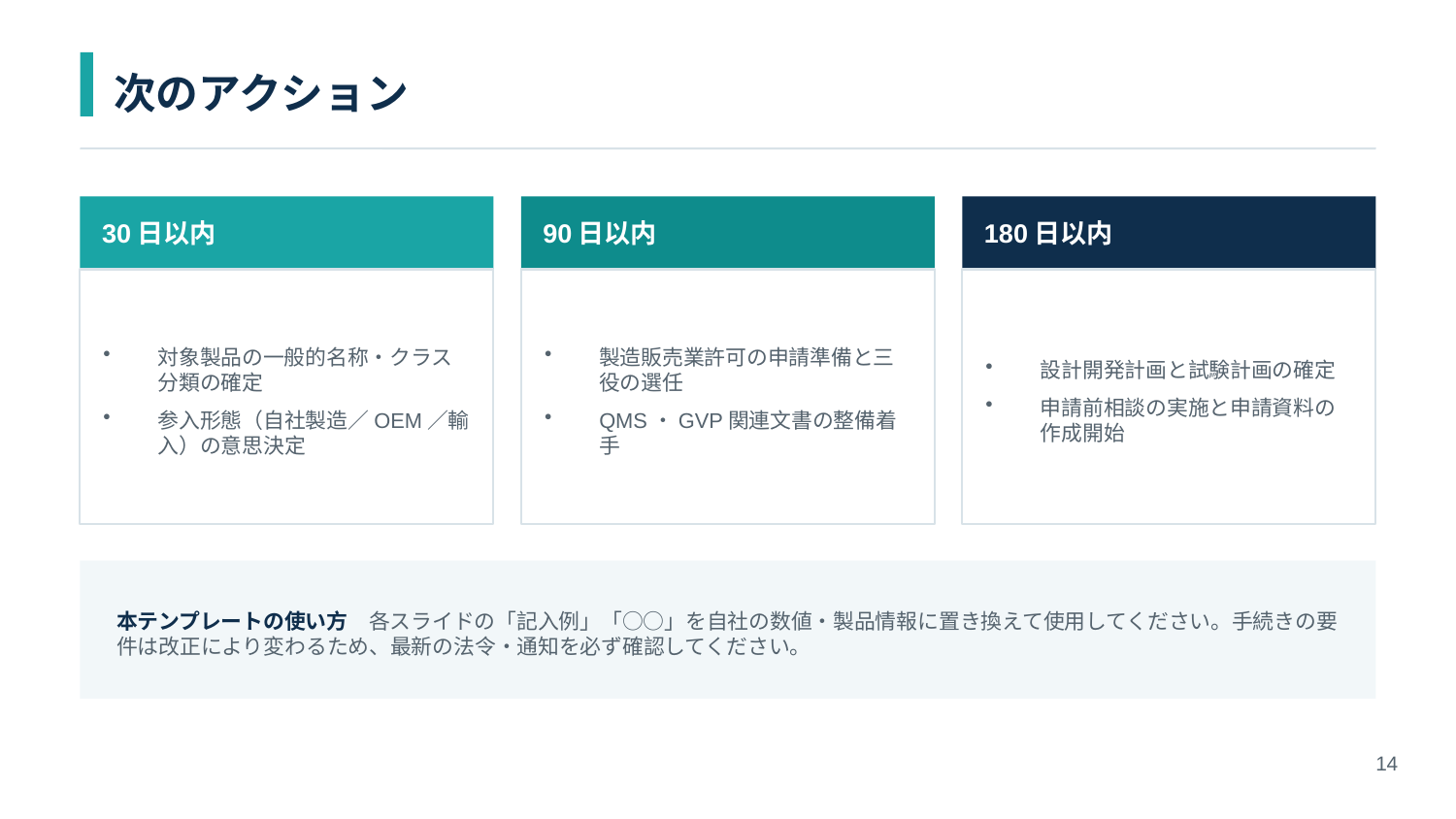

次のアクション

30日以内

90日以内

180日以内

対象製品の一般的名称・クラス分類の確定
参入形態（自社製造／OEM／輸入）の意思決定
製造販売業許可の申請準備と三役の選任
QMS・GVP関連文書の整備着手
設計開発計画と試験計画の確定
申請前相談の実施と申請資料の作成開始

本テンプレートの使い方　各スライドの「記入例」「○○」を自社の数値・製品情報に置き換えて使用してください。手続きの要件は改正により変わるため、最新の法令・通知を必ず確認してください。
14